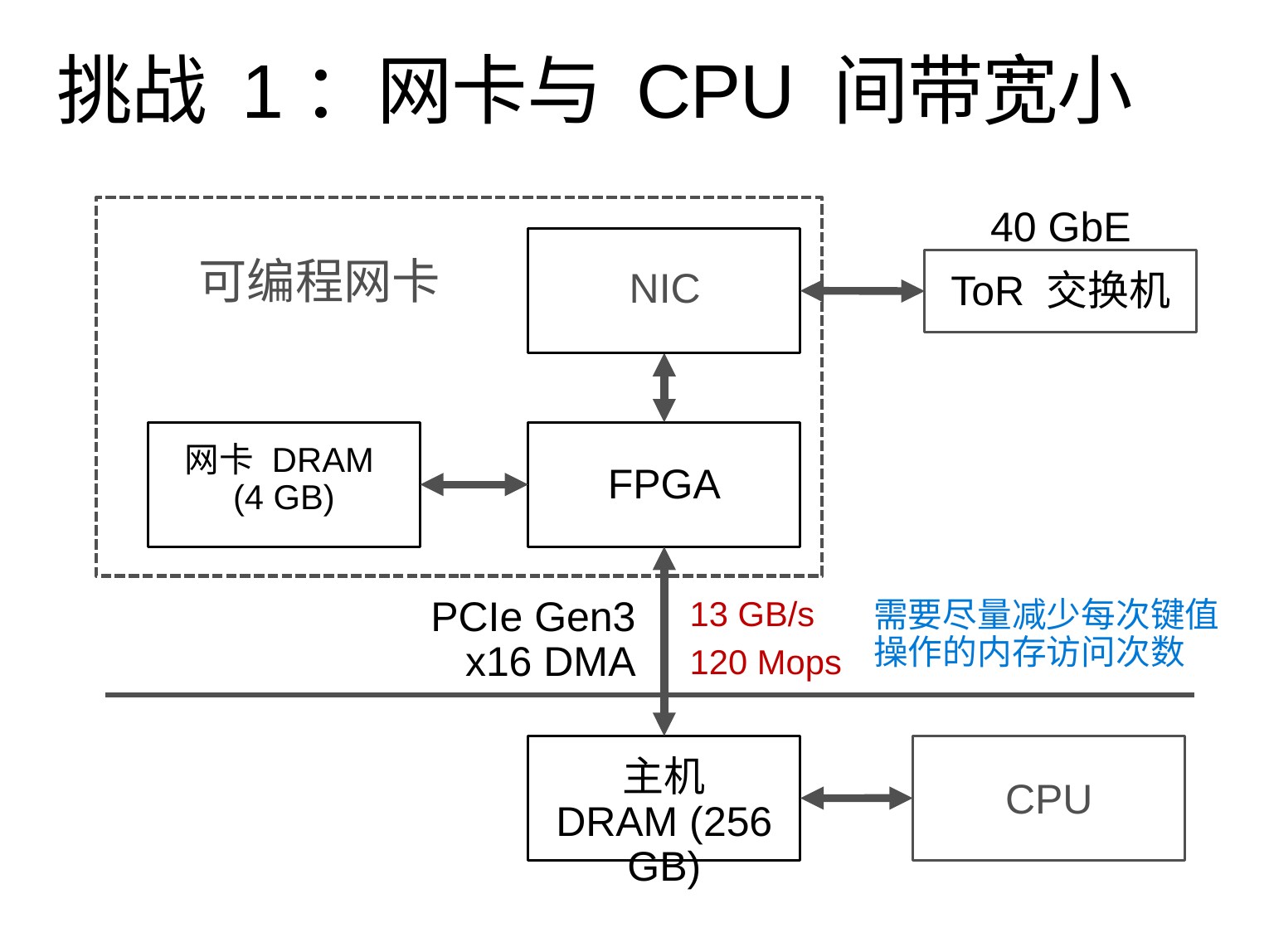

# 挑战 1：网卡与 CPU 间带宽小
40 GbE

 可编程网卡
NIC
ToR 交换机
网卡 DRAM
(4 GB)

FPGA
PCIe Gen3
x16 DMA
13 GB/s
120 Mops
需要尽量减少每次键值操作的内存访问次数
主机 DRAM (256 GB)

CPU